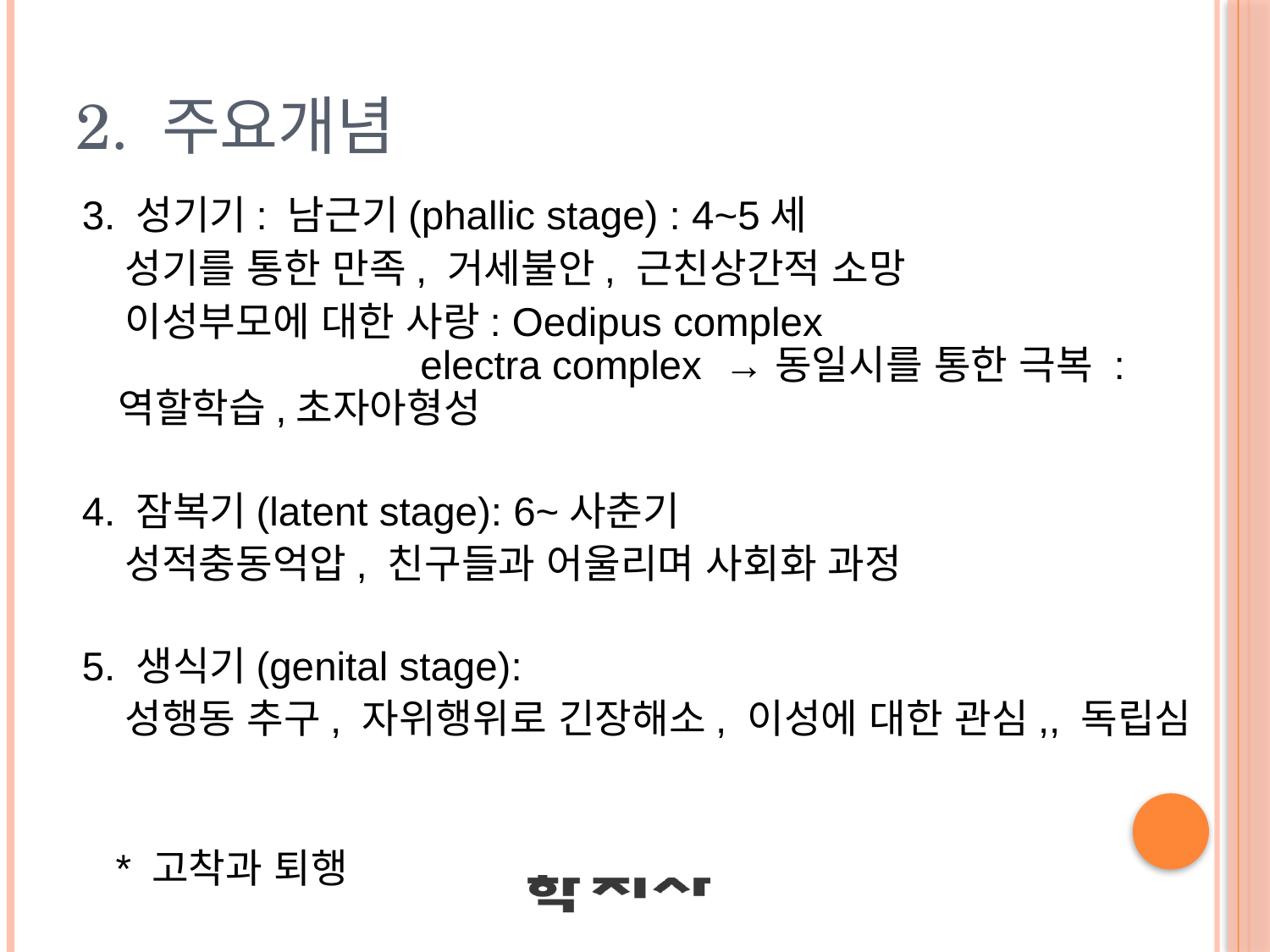

# 2. 주요개념

3. 성기기: 남근기(phallic stage) : 4~5세
   성기를 통한 만족, 거세불안, 근친상간적 소망
   이성부모에 대한 사랑: Oedipus complex                                                             electra complex  →동일시를 통한 극복 : 역할학습,초자아형성

4. 잠복기(latent stage): 6~사춘기
   성적충동억압, 친구들과 어울리며 사회화 과정

5. 생식기(genital stage):
   성행동 추구, 자위행위로 긴장해소, 이성에 대한 관심,, 독립심

   * 고착과 퇴행